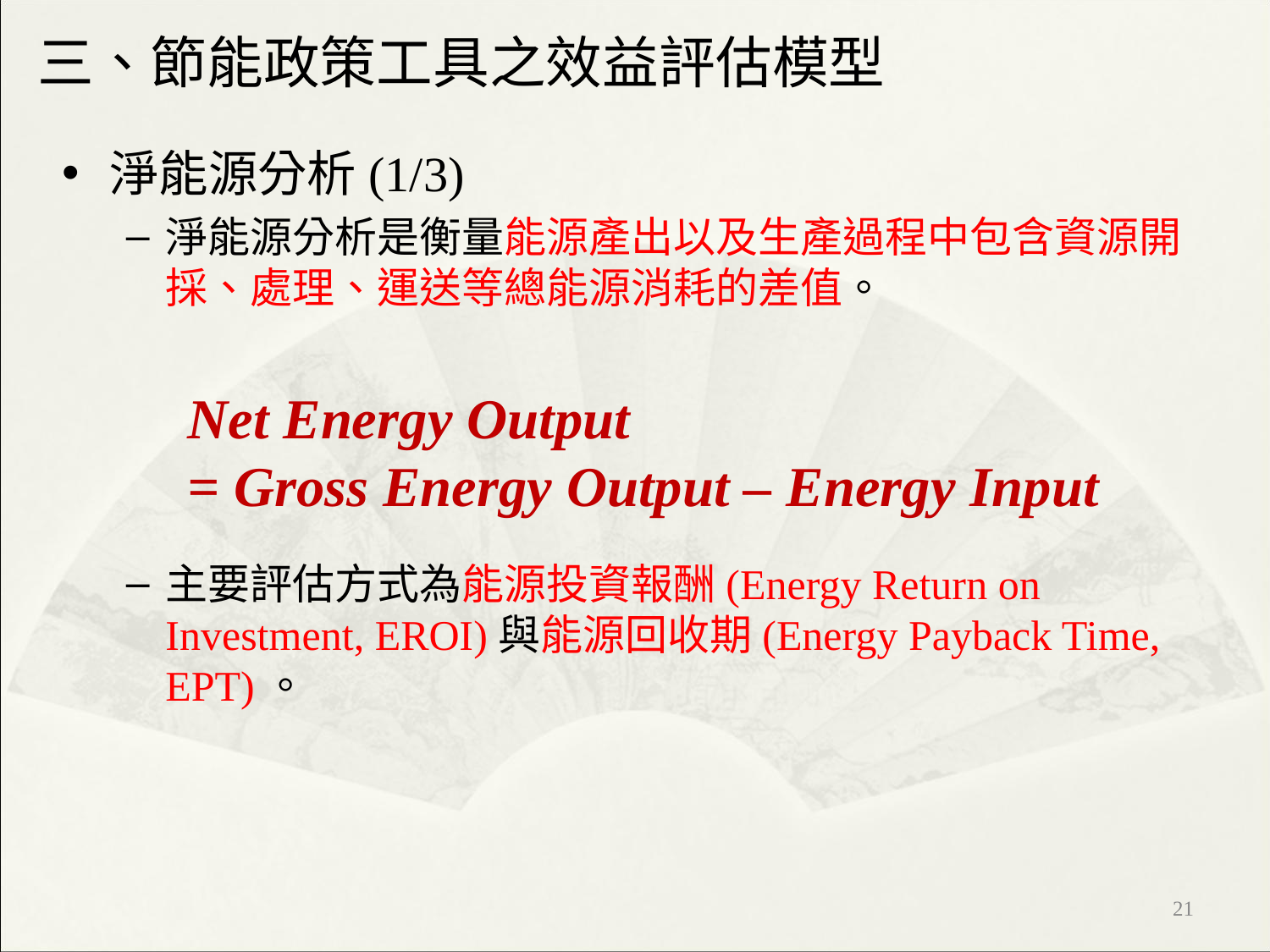

# 三、節能政策工具之效益評估模型
淨能源分析(1/3)
淨能源分析是衡量能源產出以及生產過程中包含資源開採、處理、運送等總能源消耗的差值。

主要評估方式為能源投資報酬(Energy Return on Investment, EROI)與能源回收期(Energy Payback Time, EPT)。

Net Energy Output
= Gross Energy Output – Energy Input
21